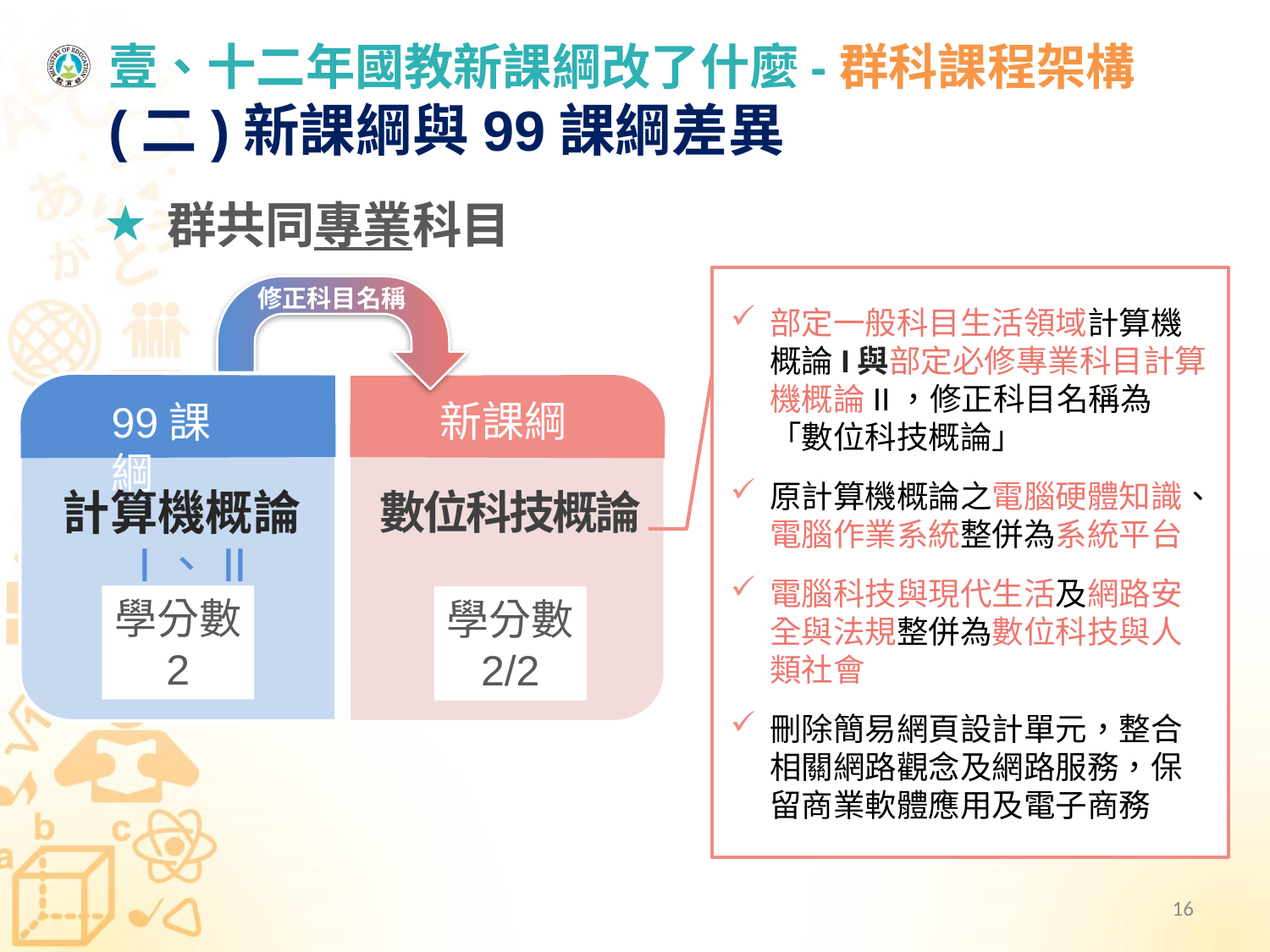

# 壹、十二年國教新課綱改了什麼-群科課程架構 (二)新課綱與99課綱差異
群共同專業科目

部定一般科目生活領域計算機概論I與部定必修專業科目計算機概論II，修正科目名稱為「數位科技概論」
原計算機概論之電腦硬體知識、電腦作業系統整併為系統平台
電腦科技與現代生活及網路安全與法規整併為數位科技與人類社會
刪除簡易網頁設計單元，整合相關網路觀念及網路服務，保留商業軟體應用及電子商務

修正科目名稱

計算機概論
 I、II

99課綱
學分數
2

數位科技概論

新課綱
學分數
2/2
16